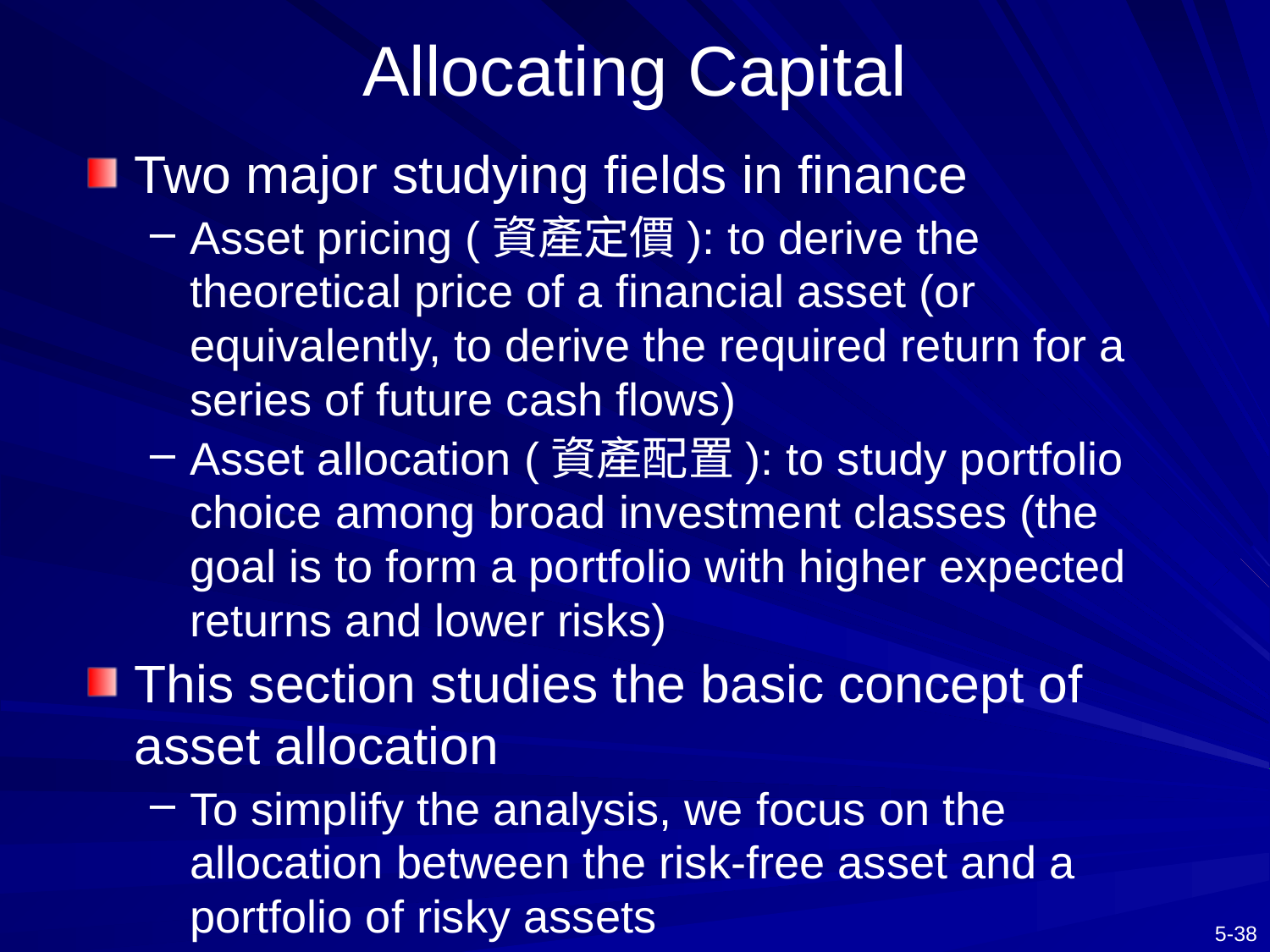

# Allocating Capital
Two major studying fields in finance
Asset pricing (資產定價): to derive the theoretical price of a financial asset (or equivalently, to derive the required return for a series of future cash flows)
Asset allocation (資產配置): to study portfolio choice among broad investment classes (the goal is to form a portfolio with higher expected returns and lower risks)
This section studies the basic concept of asset allocation
To simplify the analysis, we focus on the allocation between the risk-free asset and a portfolio of risky assets